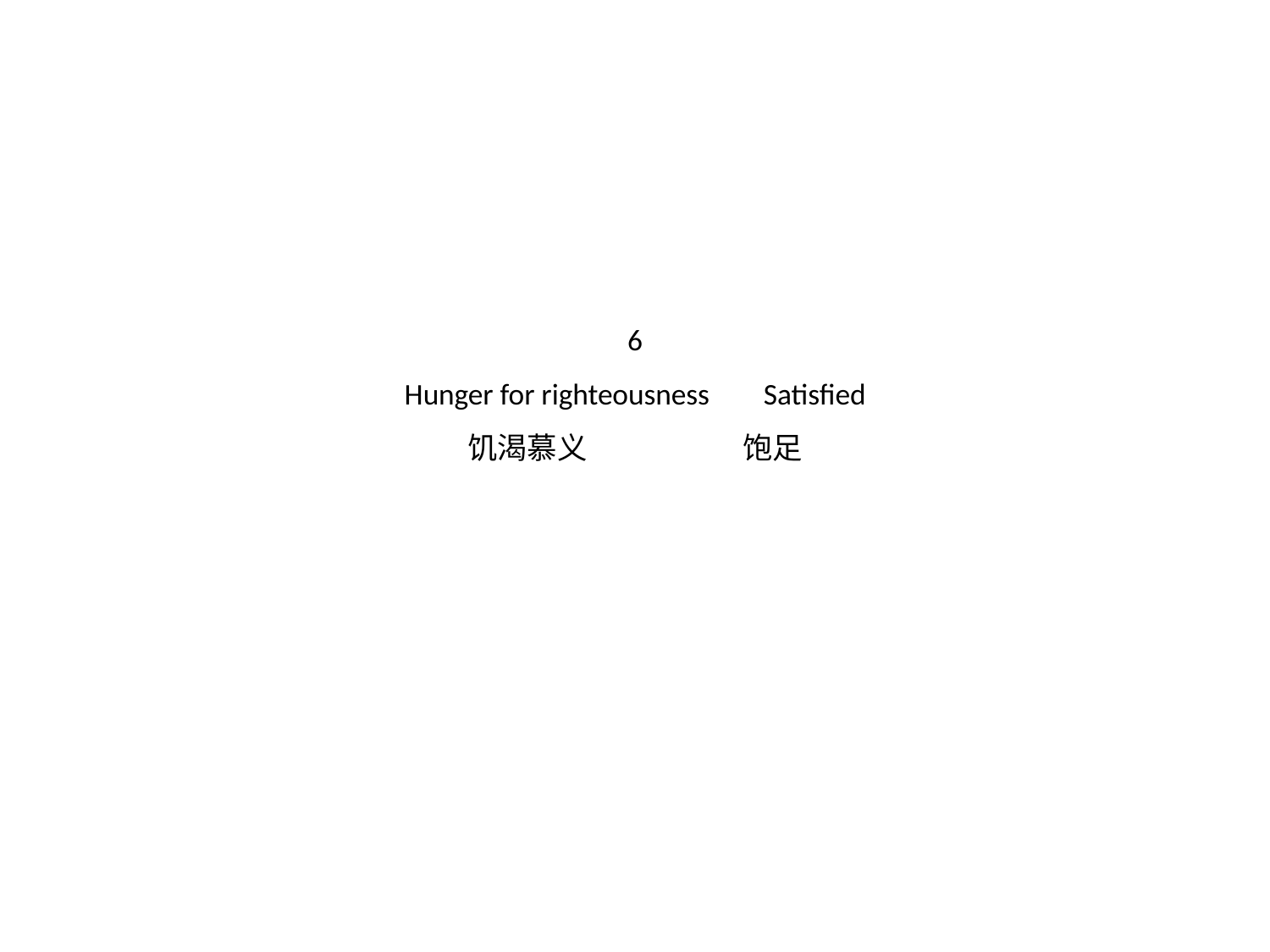

# 6 Hunger for righteousness        Satisfied 饥渴慕义                       饱足